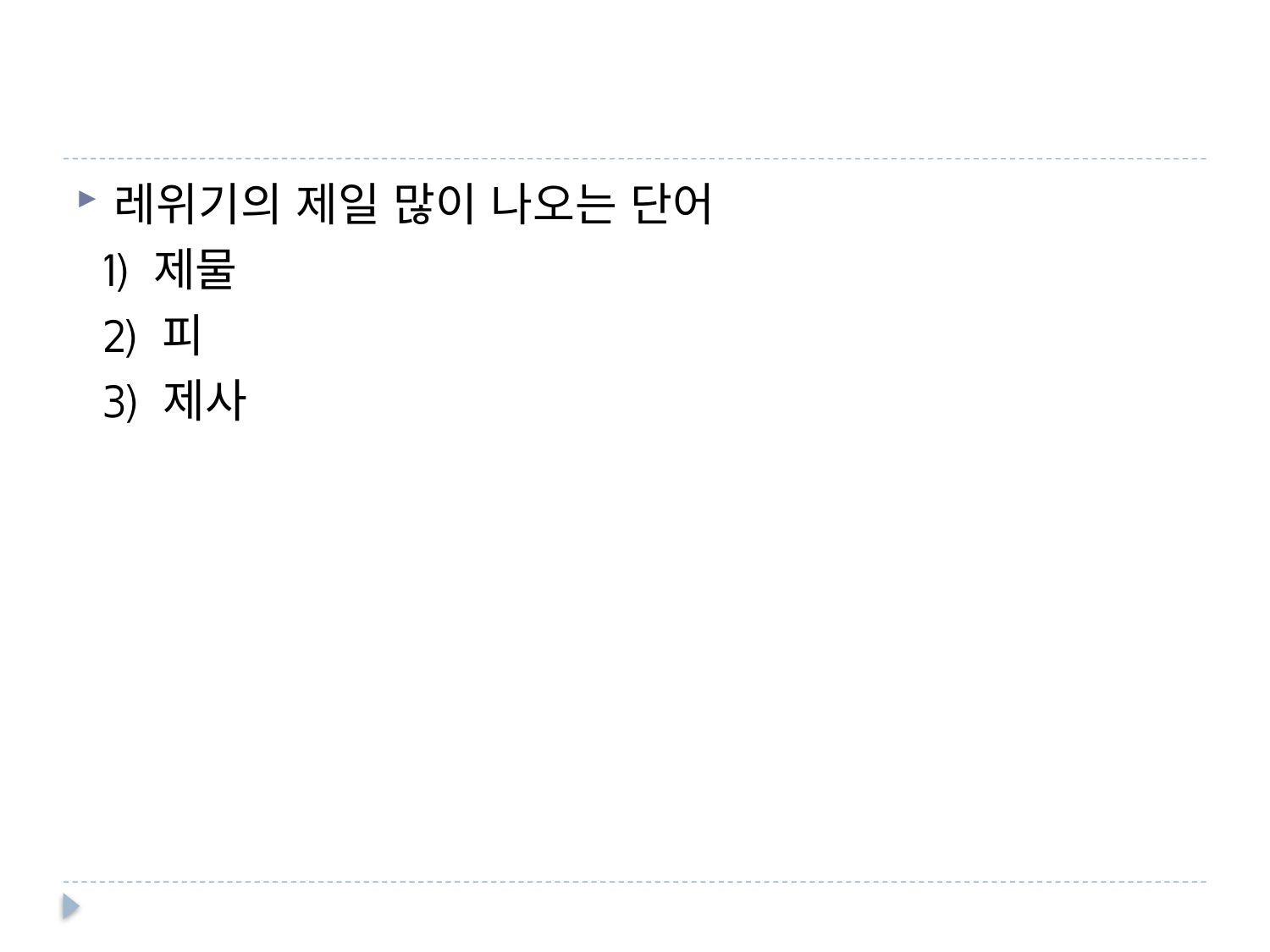

#
레위기의 제일 많이 나오는 단어
  1) 제물
  2) 피
  3) 제사